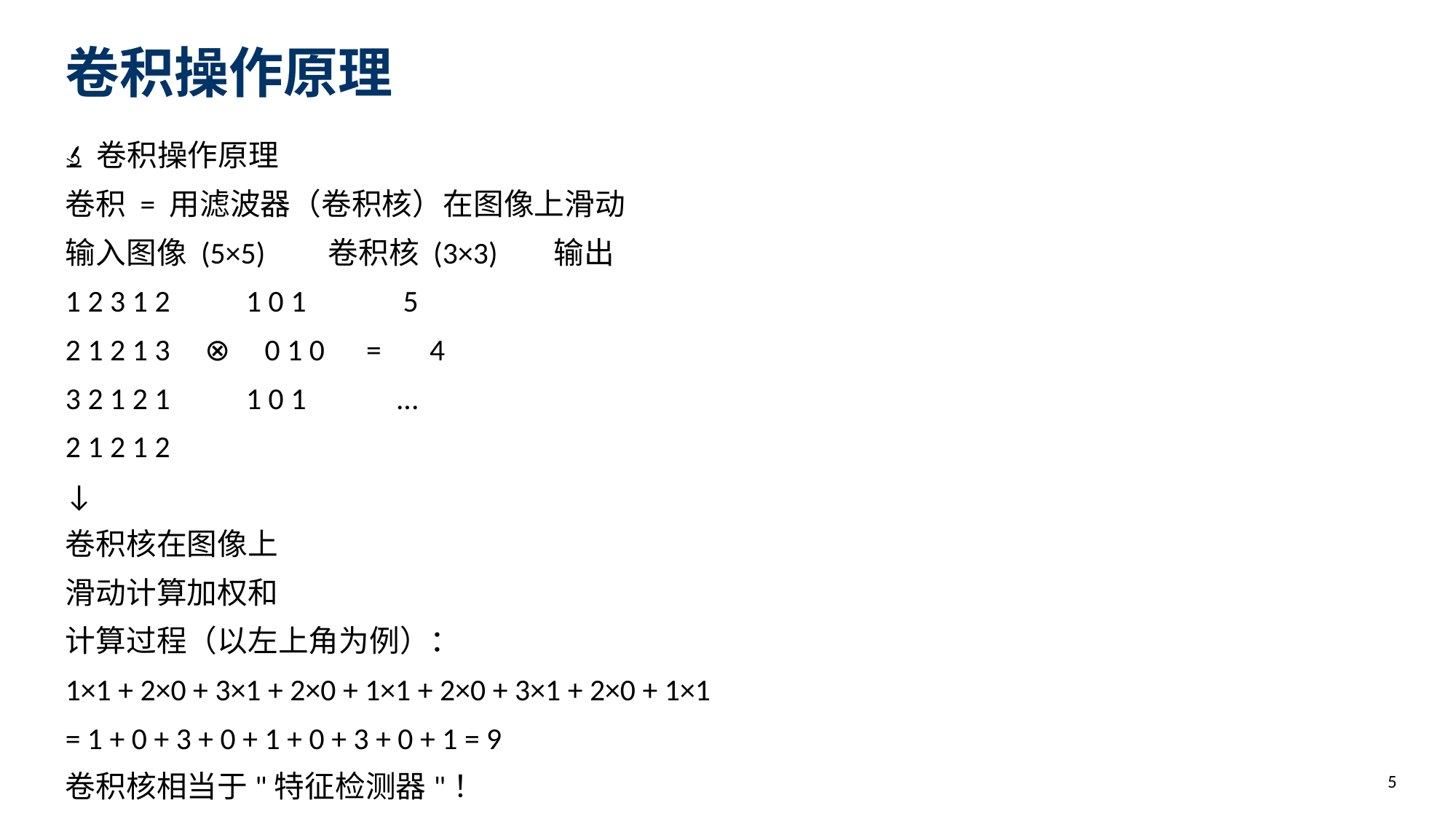

卷积操作原理
🔬 卷积操作原理
卷积 = 用滤波器（卷积核）在图像上滑动
输入图像 (5×5)        卷积核 (3×3)       输出
1 2 3 1 2           1 0 1              5
2 1 2 1 3     ⊗     0 1 0      =       4
3 2 1 2 1           1 0 1             ...
2 1 2 1 2
↓
卷积核在图像上
滑动计算加权和
计算过程（以左上角为例）：
1×1 + 2×0 + 3×1 + 2×0 + 1×1 + 2×0 + 3×1 + 2×0 + 1×1
= 1 + 0 + 3 + 0 + 1 + 0 + 3 + 0 + 1 = 9
卷积核相当于"特征检测器"！
5